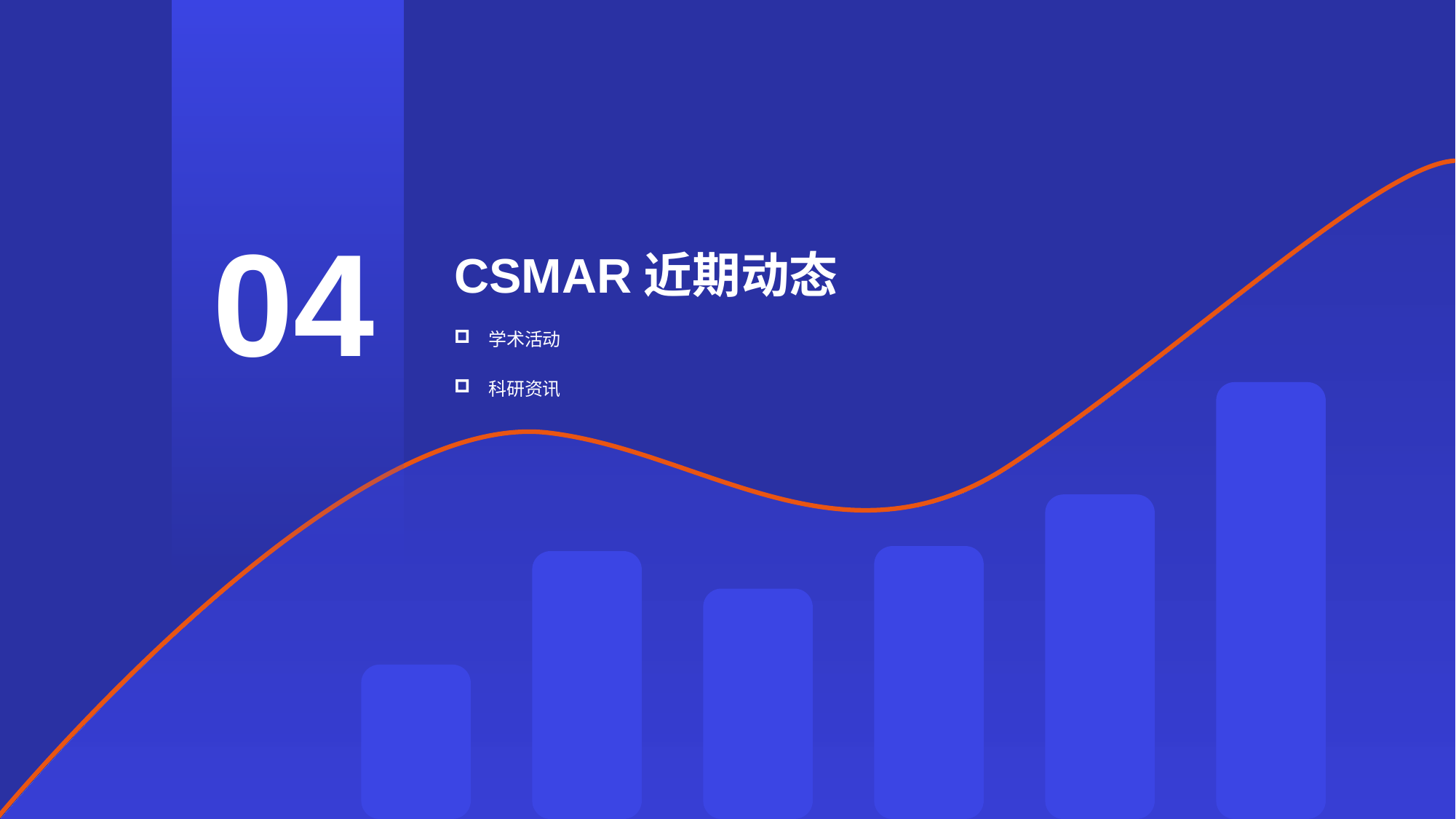

# CSMAR近期动态
0 4
学术活动
科研资讯
33